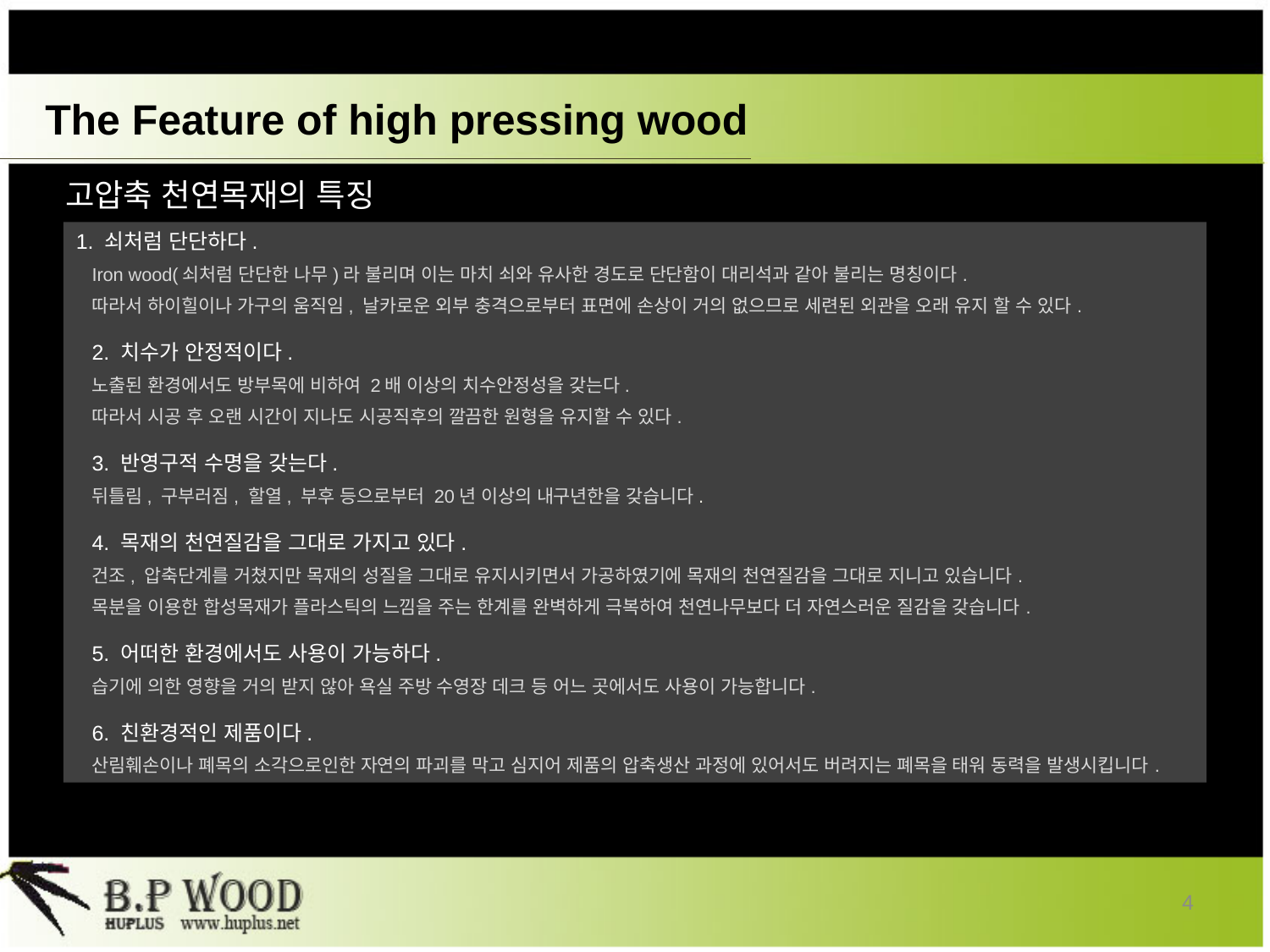

# The Feature of high pressing wood
고압축 천연목재의 특징
1. 쇠처럼 단단하다.
Iron wood(쇠처럼 단단한 나무)라 불리며 이는 마치 쇠와 유사한 경도로 단단함이 대리석과 같아 불리는 명칭이다.
따라서 하이힐이나 가구의 움직임, 날카로운 외부 충격으로부터 표면에 손상이 거의 없으므로 세련된 외관을 오래 유지 할 수 있다.

2. 치수가 안정적이다.
노출된 환경에서도 방부목에 비하여 2배 이상의 치수안정성을 갖는다.
따라서 시공 후 오랜 시간이 지나도 시공직후의 깔끔한 원형을 유지할 수 있다.

3. 반영구적 수명을 갖는다.
뒤틀림, 구부러짐, 할열, 부후 등으로부터 20년 이상의 내구년한을 갖습니다.

4. 목재의 천연질감을 그대로 가지고 있다.
건조, 압축단계를 거쳤지만 목재의 성질을 그대로 유지시키면서 가공하였기에 목재의 천연질감을 그대로 지니고 있습니다.
목분을 이용한 합성목재가 플라스틱의 느낌을 주는 한계를 완벽하게 극복하여 천연나무보다 더 자연스러운 질감을 갖습니다.

5. 어떠한 환경에서도 사용이 가능하다.
습기에 의한 영향을 거의 받지 않아 욕실 주방 수영장 데크 등 어느 곳에서도 사용이 가능합니다.

6. 친환경적인 제품이다.
산림훼손이나 폐목의 소각으로인한 자연의 파괴를 막고 심지어 제품의 압축생산 과정에 있어서도 버려지는 폐목을 태워 동력을 발생시킵니다.
4